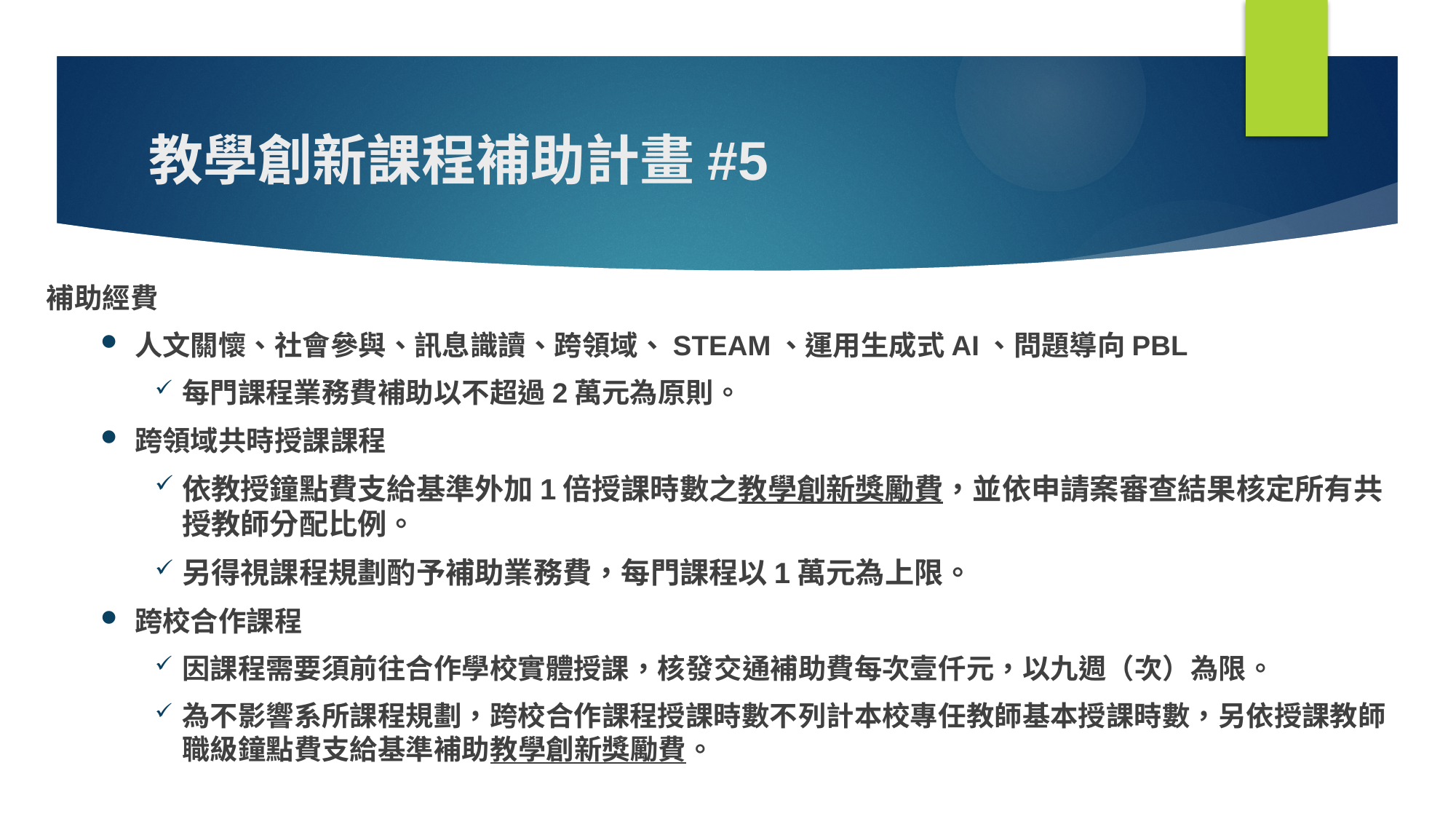

# 教學創新課程補助計畫#5
補助經費
人文關懷、社會參與、訊息識讀、跨領域、STEAM、運用生成式AI、問題導向PBL
每門課程業務費補助以不超過2萬元為原則。
跨領域共時授課課程
依教授鐘點費支給基準外加1倍授課時數之教學創新獎勵費，並依申請案審查結果核定所有共授教師分配比例。
另得視課程規劃酌予補助業務費，每門課程以1萬元為上限。
跨校合作課程
因課程需要須前往合作學校實體授課，核發交通補助費每次壹仟元，以九週（次）為限。
為不影響系所課程規劃，跨校合作課程授課時數不列計本校專任教師基本授課時數，另依授課教師職級鐘點費支給基準補助教學創新獎勵費。